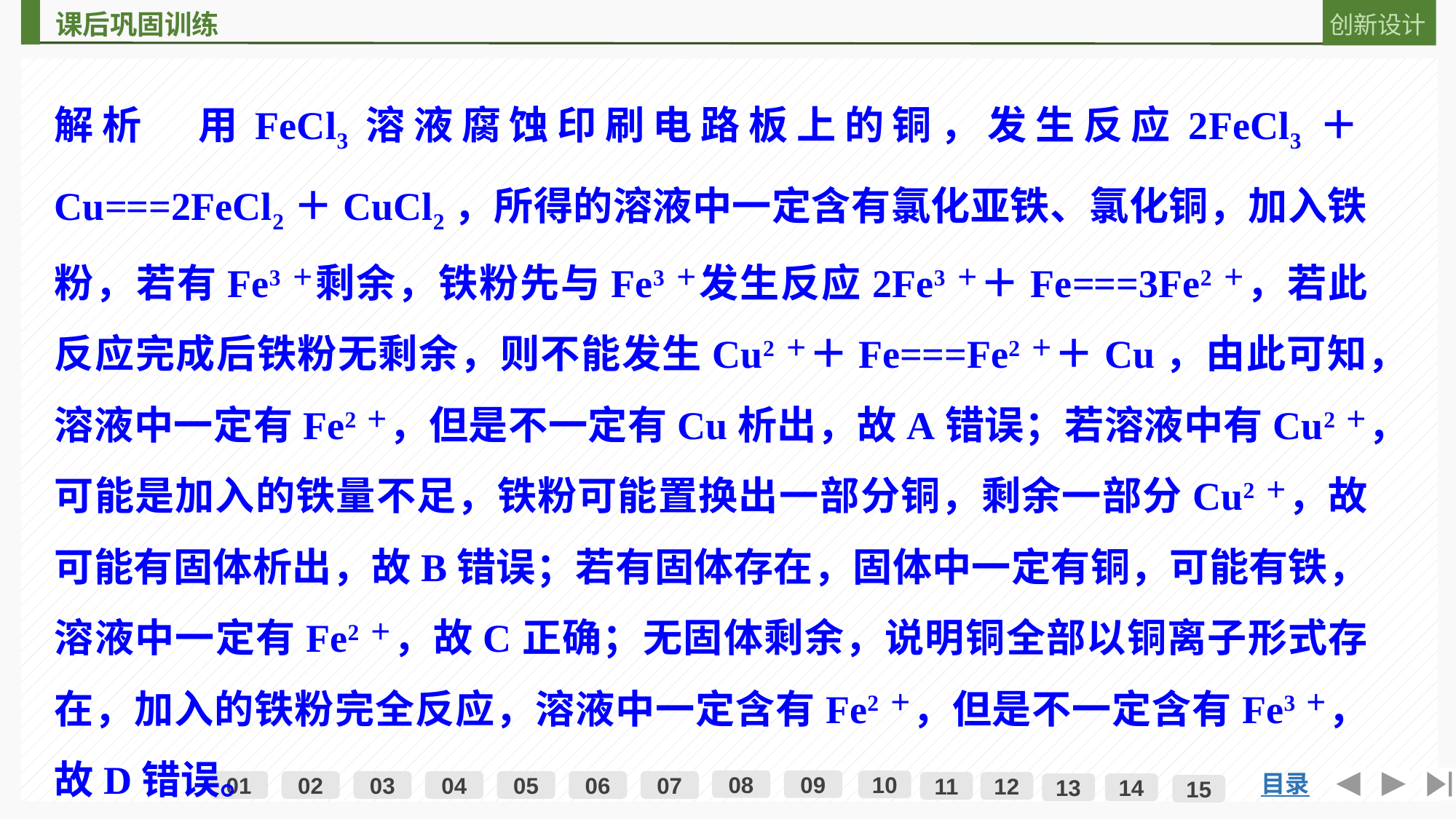

解析　用FeCl3溶液腐蚀印刷电路板上的铜，发生反应2FeCl3＋Cu===2FeCl2＋CuCl2，所得的溶液中一定含有氯化亚铁、氯化铜，加入铁粉，若有Fe3＋剩余，铁粉先与Fe3＋发生反应2Fe3＋＋Fe===3Fe2＋，若此反应完成后铁粉无剩余，则不能发生Cu2＋＋Fe===Fe2＋＋Cu，由此可知，溶液中一定有Fe2＋，但是不一定有Cu析出，故A错误；若溶液中有Cu2＋，可能是加入的铁量不足，铁粉可能置换出一部分铜，剩余一部分Cu2＋，故可能有固体析出，故B错误；若有固体存在，固体中一定有铜，可能有铁，溶液中一定有Fe2＋，故C正确；无固体剩余，说明铜全部以铜离子形式存在，加入的铁粉完全反应，溶液中一定含有Fe2＋，但是不一定含有Fe3＋，故D错误。